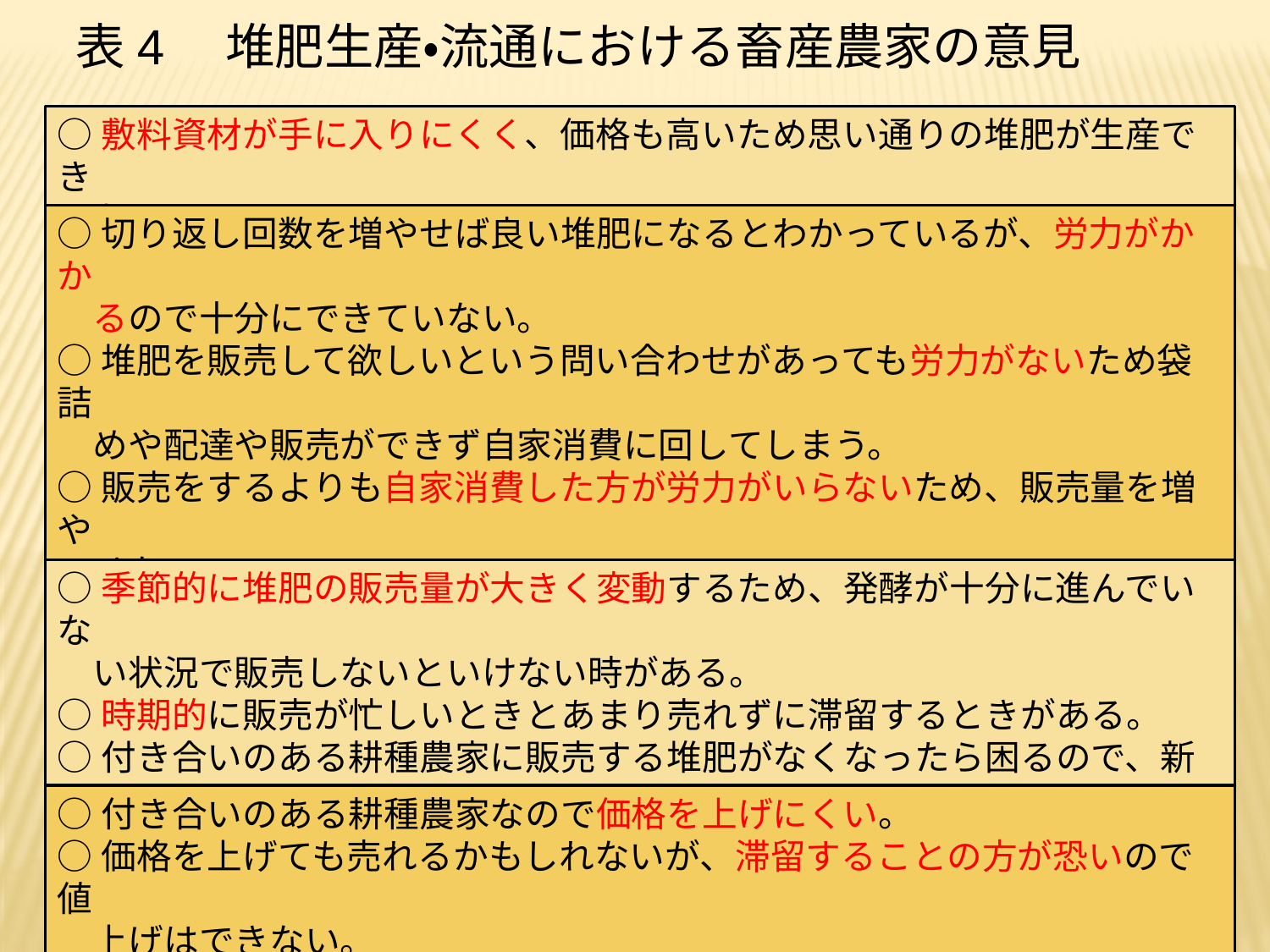

表4　堆肥生産・流通における畜産農家の意見
○敷料資材が手に入りにくく、価格も高いため思い通りの堆肥が生産でき
　ない。
○切り返し回数を増やせば良い堆肥になるとわかっているが、労力がかか
　るので十分にできていない。
○堆肥を販売して欲しいという問い合わせがあっても労力がないため袋詰
　めや配達や販売ができず自家消費に回してしまう。
○販売をするよりも自家消費した方が労力がいらないため、販売量を増や
　せない。
○耕種農家に配達した際に、散布するのを手伝って欲しいと言われること
　がある。
○季節的に堆肥の販売量が大きく変動するため、発酵が十分に進んでいな
　い状況で販売しないといけない時がある。
○時期的に販売が忙しいときとあまり売れずに滞留するときがある。
○付き合いのある耕種農家に販売する堆肥がなくなったら困るので、新た
　な販路に対応できない。
○付き合いのある耕種農家なので価格を上げにくい。
○価格を上げても売れるかもしれないが、滞留することの方が恐いので値
　上げはできない。